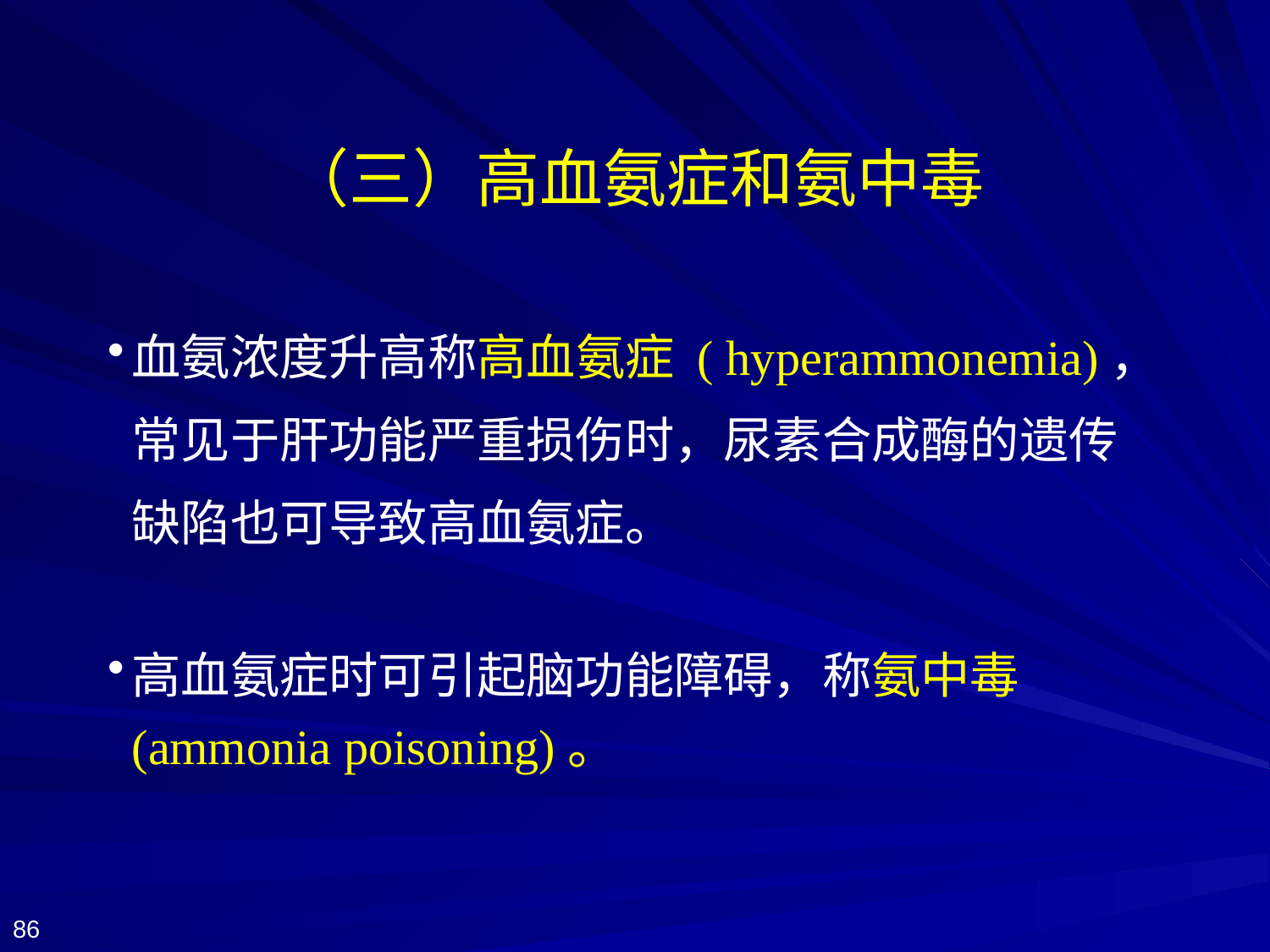

# （三）高血氨症和氨中毒
血氨浓度升高称高血氨症 ( hyperammonemia)，常见于肝功能严重损伤时，尿素合成酶的遗传缺陷也可导致高血氨症。
高血氨症时可引起脑功能障碍，称氨中毒(ammonia poisoning)。
86